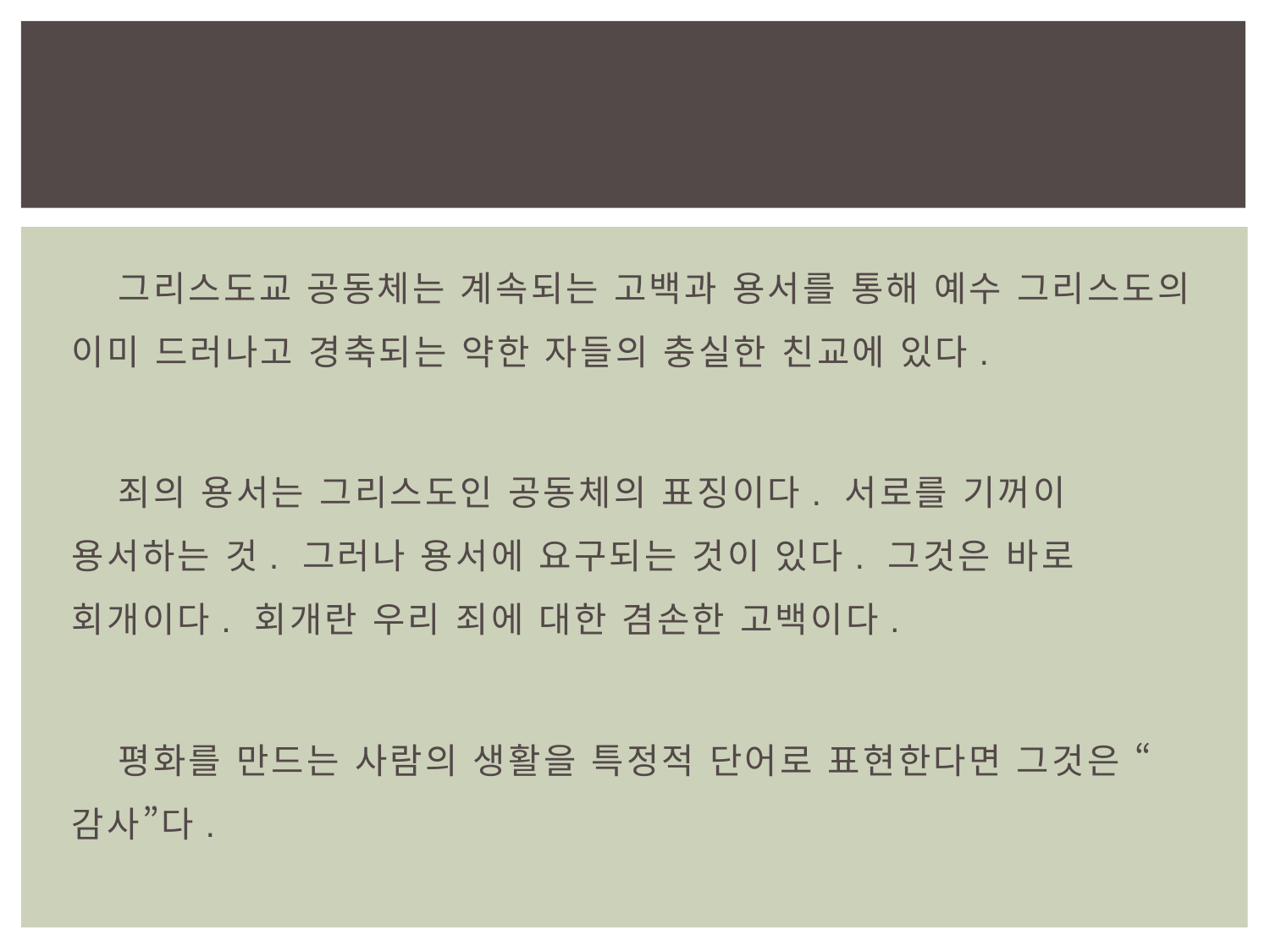

#
   그리스도교 공동체는 계속되는 고백과 용서를 통해 예수 그리스도의 이미 드러나고 경축되는 약한 자들의 충실한 친교에 있다.

   죄의 용서는 그리스도인 공동체의 표징이다. 서로를 기꺼이 용서하는 것. 그러나 용서에 요구되는 것이 있다. 그것은 바로 회개이다. 회개란 우리 죄에 대한 겸손한 고백이다.

   평화를 만드는 사람의 생활을 특정적 단어로 표현한다면 그것은 “감사”다.